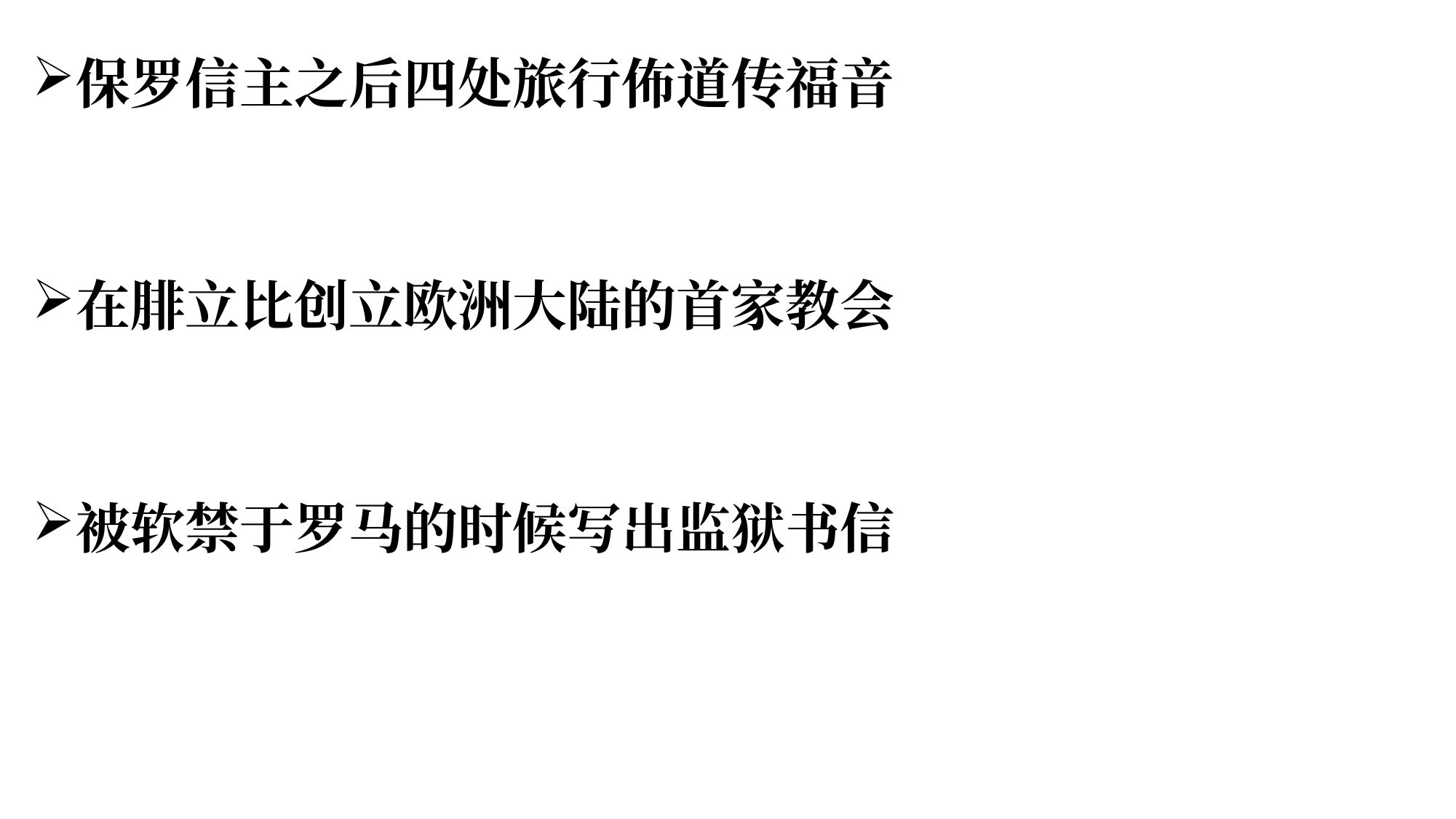

保罗信主之后四处旅行佈道传福音

在腓立比创立欧洲大陆的首家教会

被软禁于罗马的时候写出监狱书信